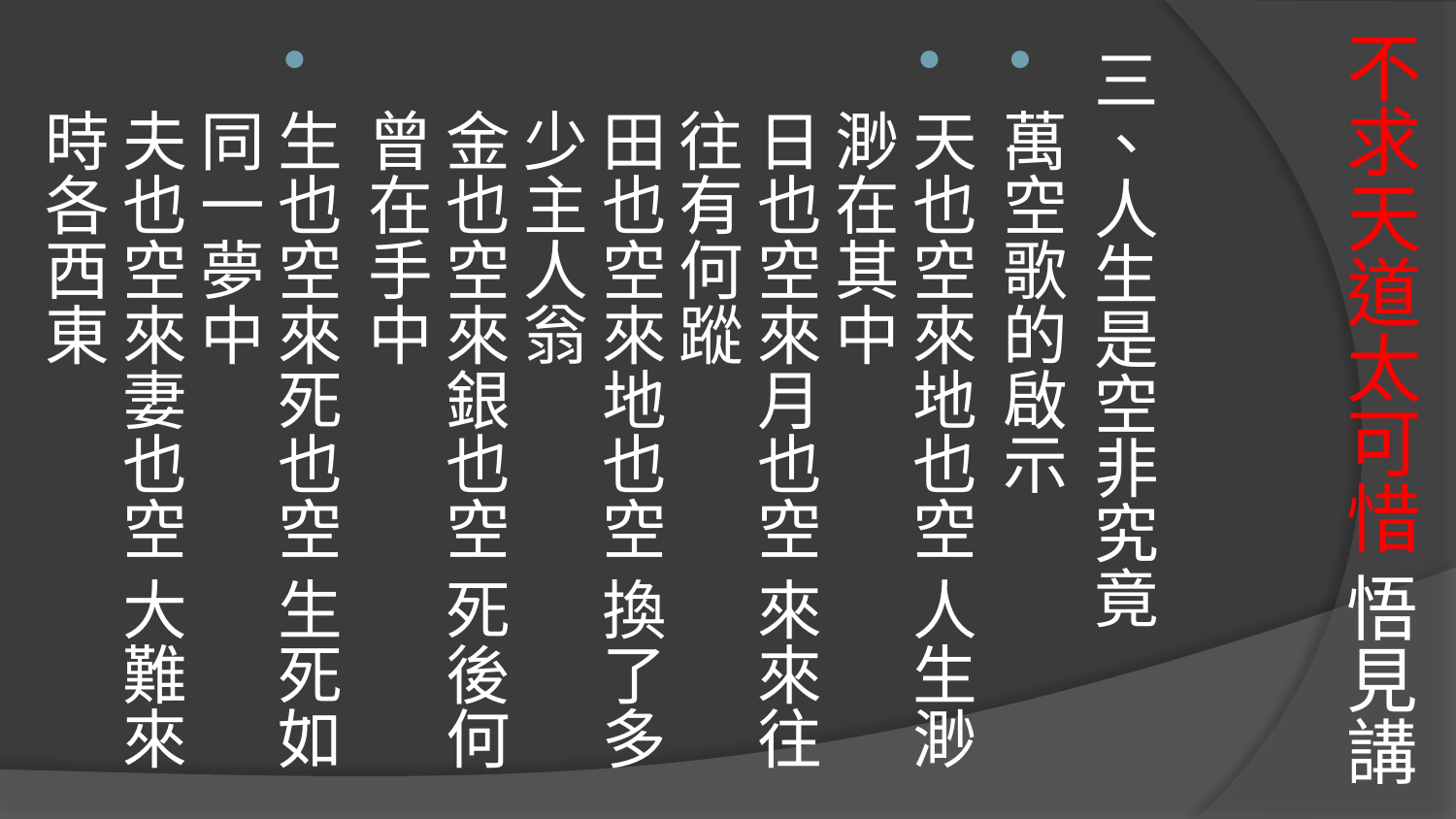

# 不求天道太可惜 悟見講
三、人生是空非究竟
萬空歌的啟示
天也空來地也空 人生渺渺在其中 
日也空來月也空 來來往往有何蹤
田也空來地也空 換了多少主人翁 
金也空來銀也空 死後何曾在手中
生也空來死也空 生死如同一夢中 
夫也空來妻也空 大難來時各西東